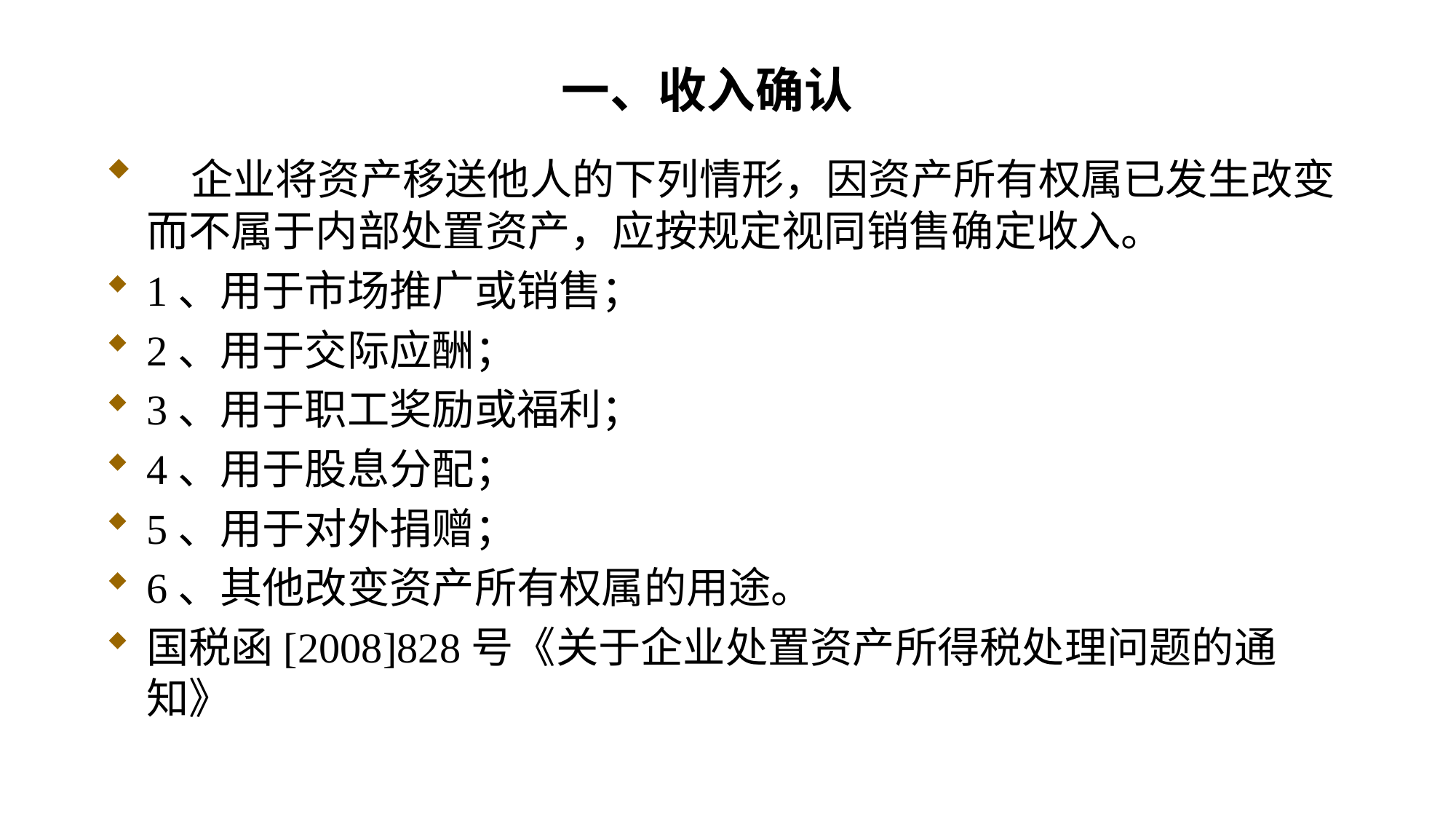

# 一、收入确认
   企业将资产移送他人的下列情形，因资产所有权属已发生改变而不属于内部处置资产，应按规定视同销售确定收入。
1、用于市场推广或销售；
2、用于交际应酬；
3、用于职工奖励或福利；
4、用于股息分配；
5、用于对外捐赠；
6、其他改变资产所有权属的用途。
国税函[2008]828号《关于企业处置资产所得税处理问题的通知》